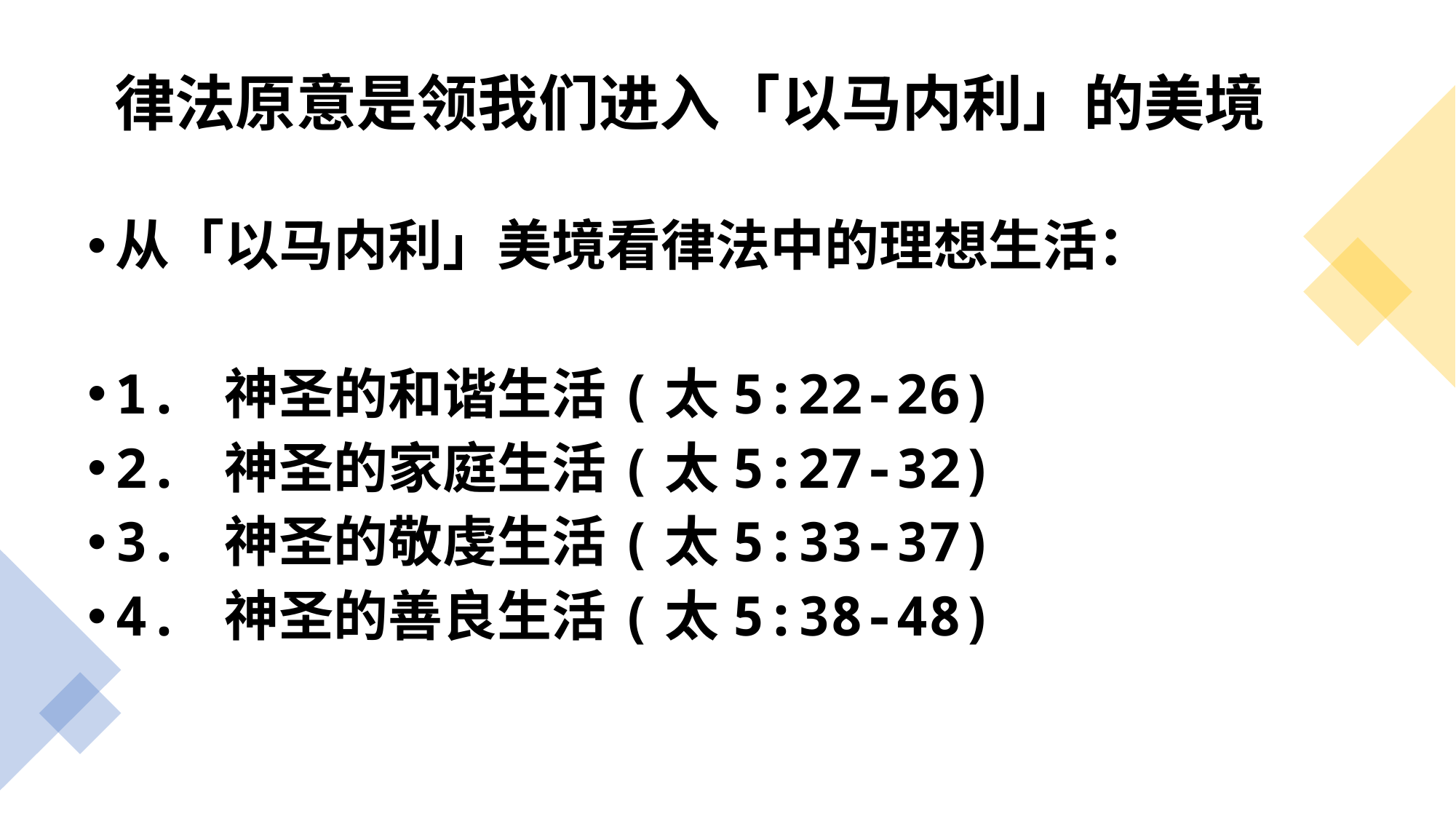

# 律法原意是领我们进入「以马内利」的美境

从「以马内利」美境看律法中的理想生活：

1.	神圣的和谐生活(太5:22-26)
2.	神圣的家庭生活(太5:27-32)
3.	神圣的敬虔生活(太5:33-37)
4.	神圣的善良生活(太5:38-48)